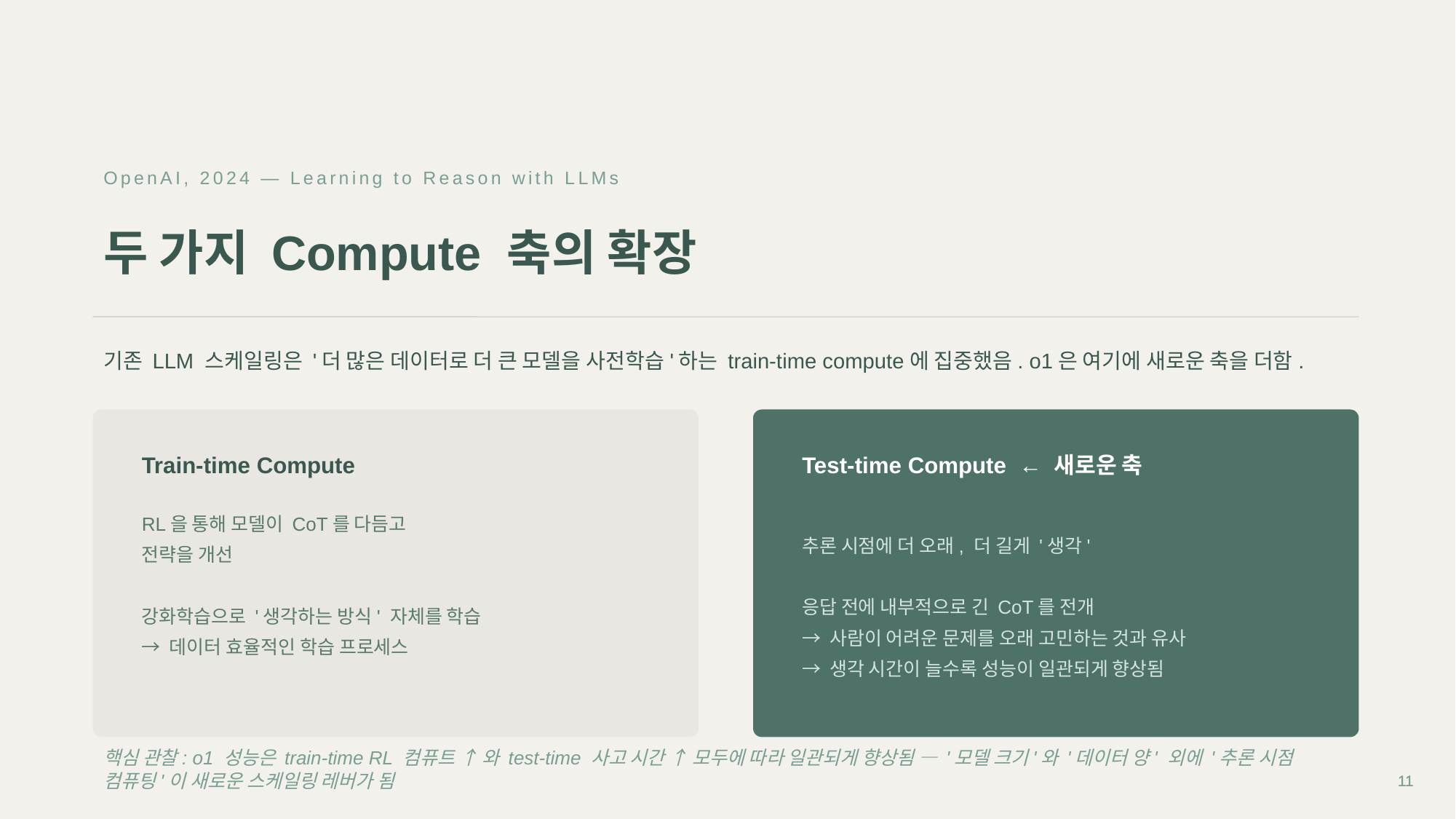

OpenAI, 2024 — Learning to Reason with LLMs
두 가지 Compute 축의 확장

기존 LLM 스케일링은 '더 많은 데이터로 더 큰 모델을 사전학습'하는 train-time compute에 집중했음. o1은 여기에 새로운 축을 더함.

Train-time Compute
Test-time Compute  ← 새로운 축
RL을 통해 모델이 CoT를 다듬고
전략을 개선

강화학습으로 '생각하는 방식' 자체를 학습
→ 데이터 효율적인 학습 프로세스
추론 시점에 더 오래, 더 길게 '생각'

응답 전에 내부적으로 긴 CoT를 전개
→ 사람이 어려운 문제를 오래 고민하는 것과 유사
→ 생각 시간이 늘수록 성능이 일관되게 향상됨
핵심 관찰: o1 성능은 train-time RL 컴퓨트 ↑ 와 test-time 사고 시간 ↑ 모두에 따라 일관되게 향상됨 — '모델 크기'와 '데이터 양' 외에 '추론 시점 컴퓨팅'이 새로운 스케일링 레버가 됨
11
11